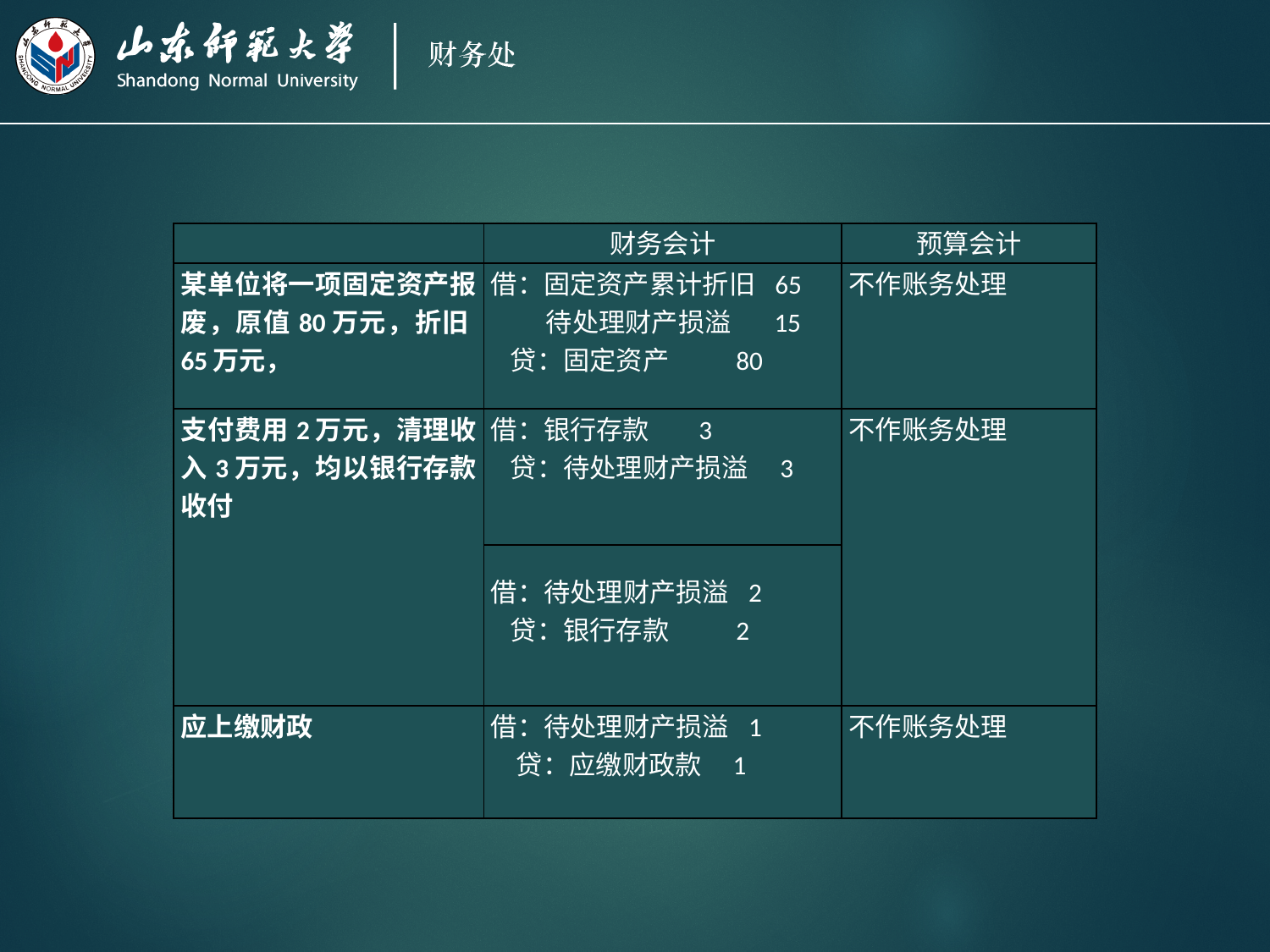

|  | 财务会计 | 预算会计 |
| --- | --- | --- |
| 某单位将一项固定资产报废，原值80万元，折旧65万元， | 借：固定资产累计折旧 65 待处理财产损溢 15 贷：固定资产 80 | 不作账务处理 |
| 支付费用2万元，清理收入3万元，均以银行存款收付 | 借：银行存款 3 贷：待处理财产损溢 3 | 不作账务处理 |
|  | 借：待处理财产损溢 2 贷：银行存款 2 |  |
| 应上缴财政 | 借：待处理财产损溢 1 贷：应缴财政款 1 | 不作账务处理 |